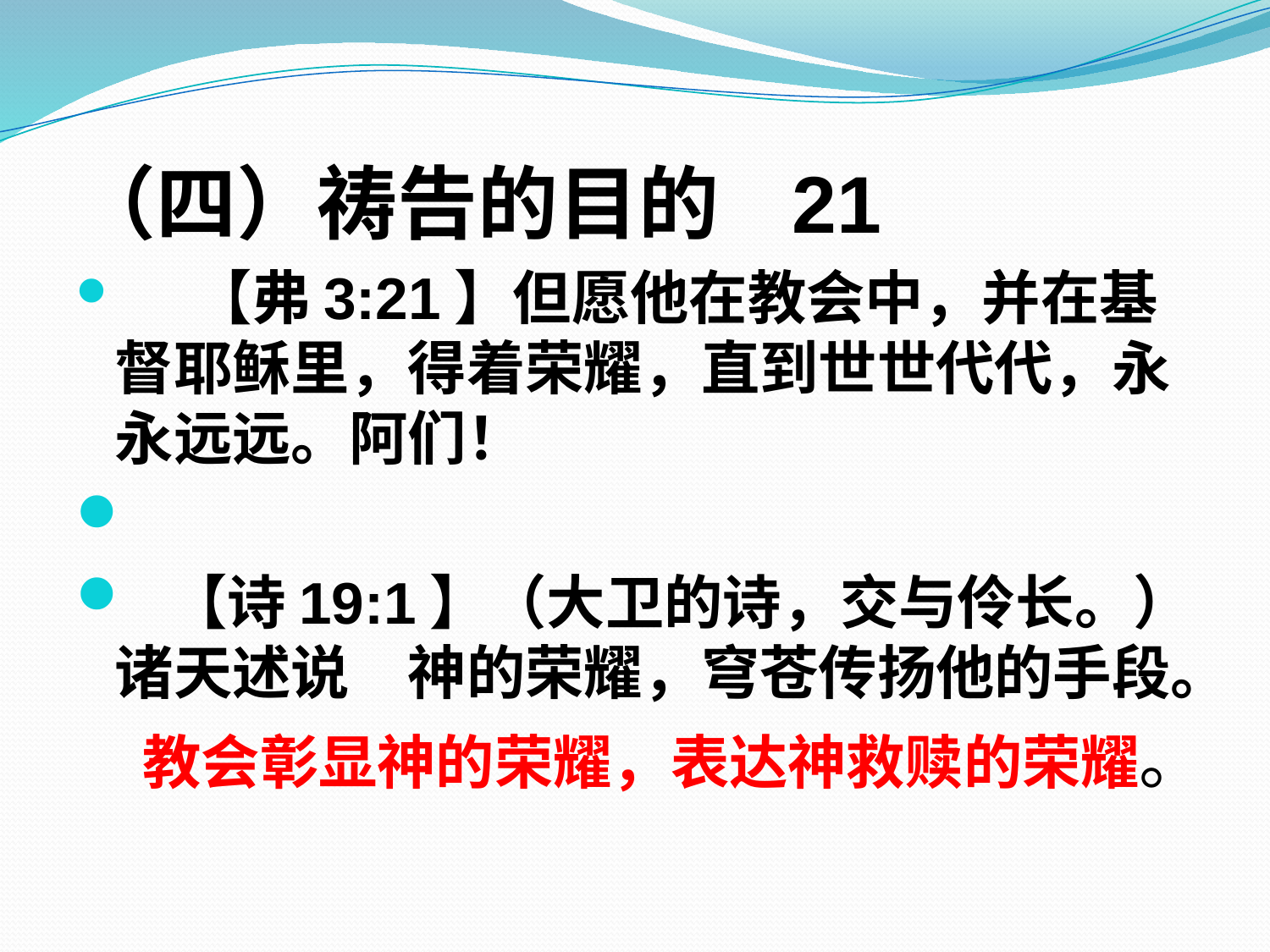

（四）祷告的目的   21
       【弗3:21】但愿他在教会中，并在基督耶稣里，得着荣耀，直到世世代代，永永远远。阿们！

  【诗19:1】（大卫的诗，交与伶长。）诸天述说　神的荣耀，穹苍传扬他的手段。
    教会彰显神的荣耀，表达神救赎的荣耀。